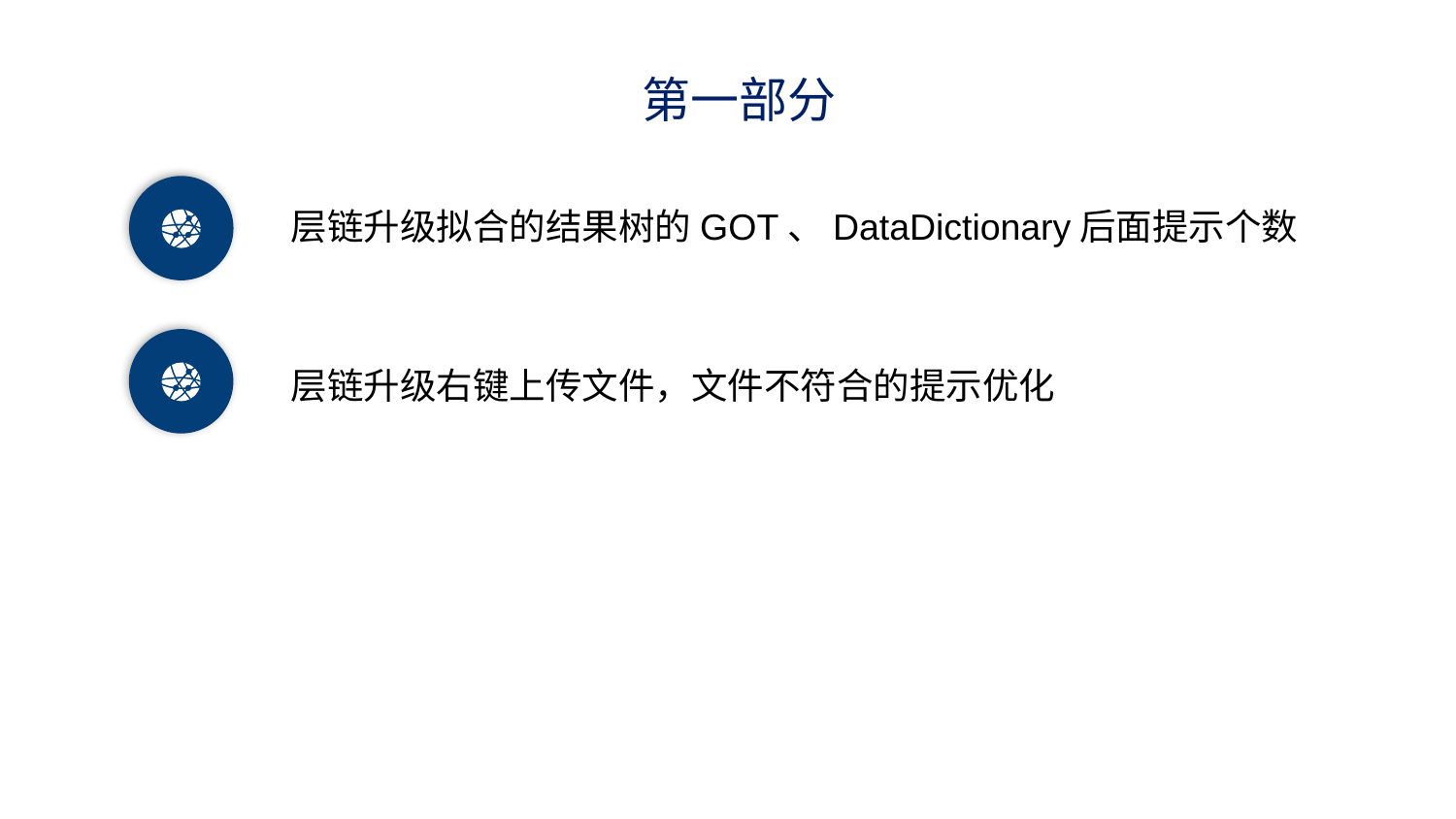

第一部分

层链升级拟合的结果树的GOT、DataDictionary后面提示个数

层链升级右键上传文件，文件不符合的提示优化